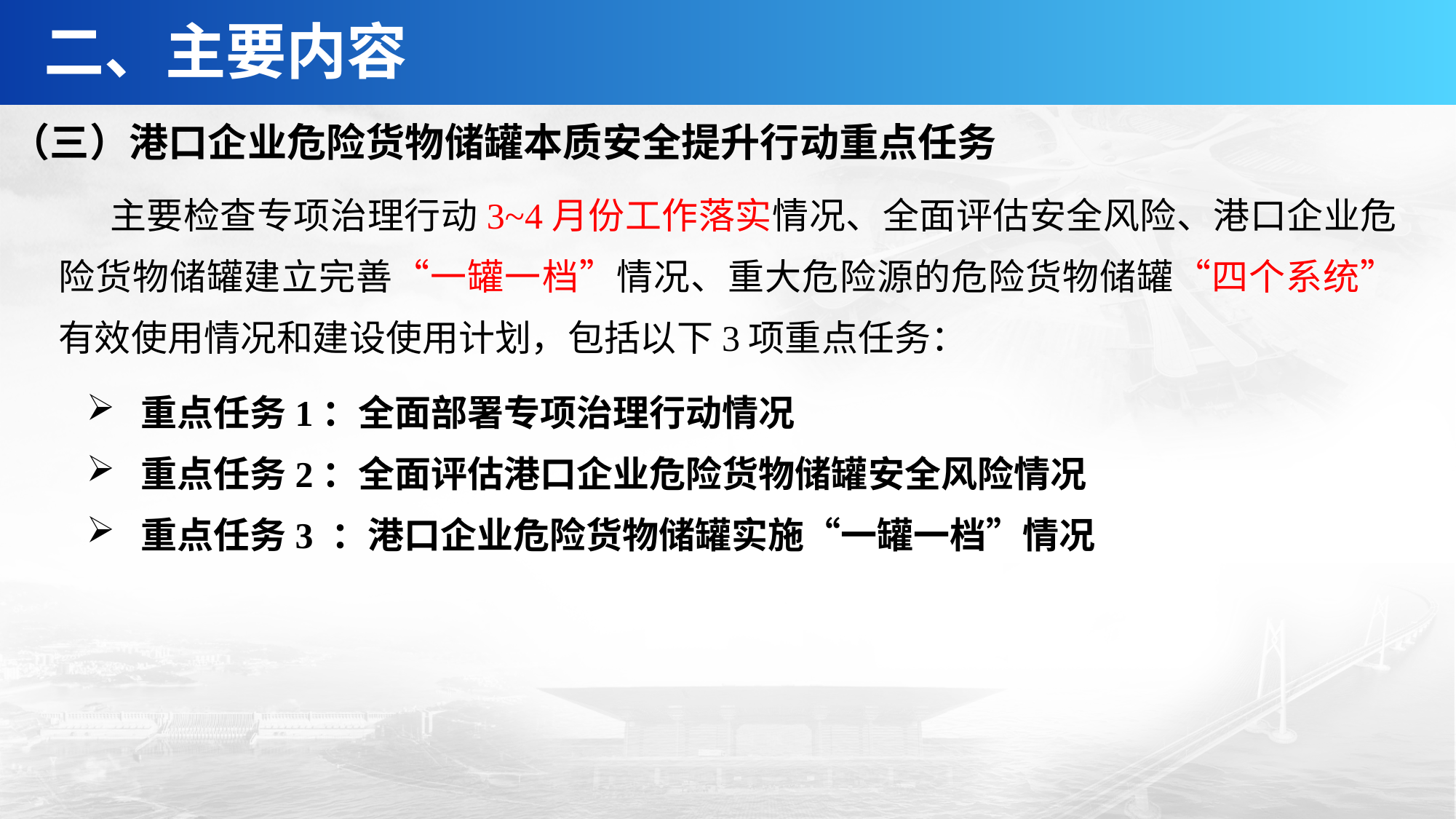

二、主要内容
（三）港口企业危险货物储罐本质安全提升行动重点任务
     主要检查专项治理行动3~4月份工作落实情况、全面评估安全风险、港口企业危险货物储罐建立完善“一罐一档”情况、重大危险源的危险货物储罐“四个系统”有效使用情况和建设使用计划，包括以下3项重点任务：

重点任务1：全面部署专项治理行动情况
重点任务2：全面评估港口企业危险货物储罐安全风险情况
重点任务3 ：港口企业危险货物储罐实施“一罐一档”情况
12